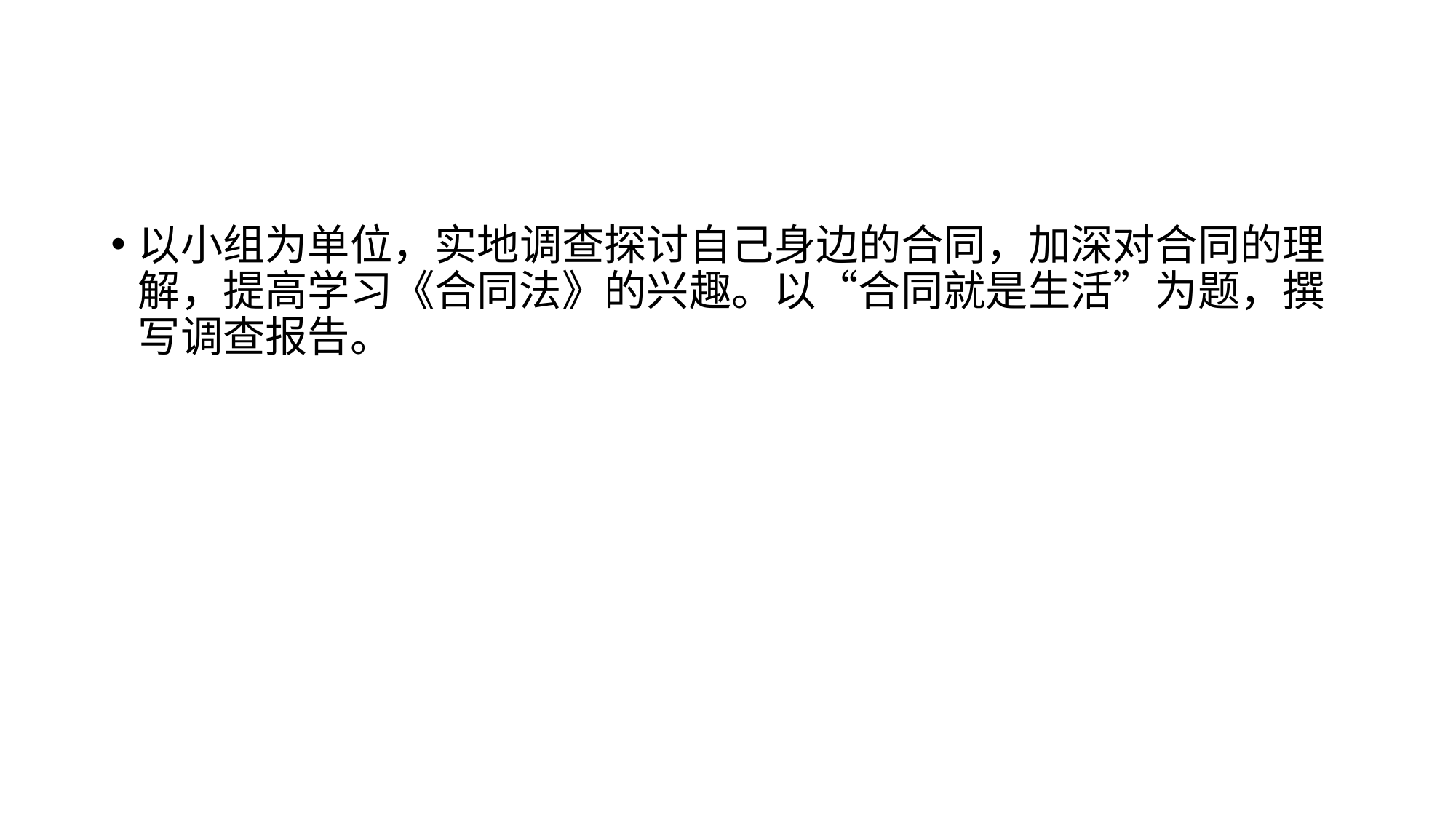

#
以小组为单位，实地调查探讨自己身边的合同，加深对合同的理解，提高学习《合同法》的兴趣。以“合同就是生活”为题，撰写调查报告。